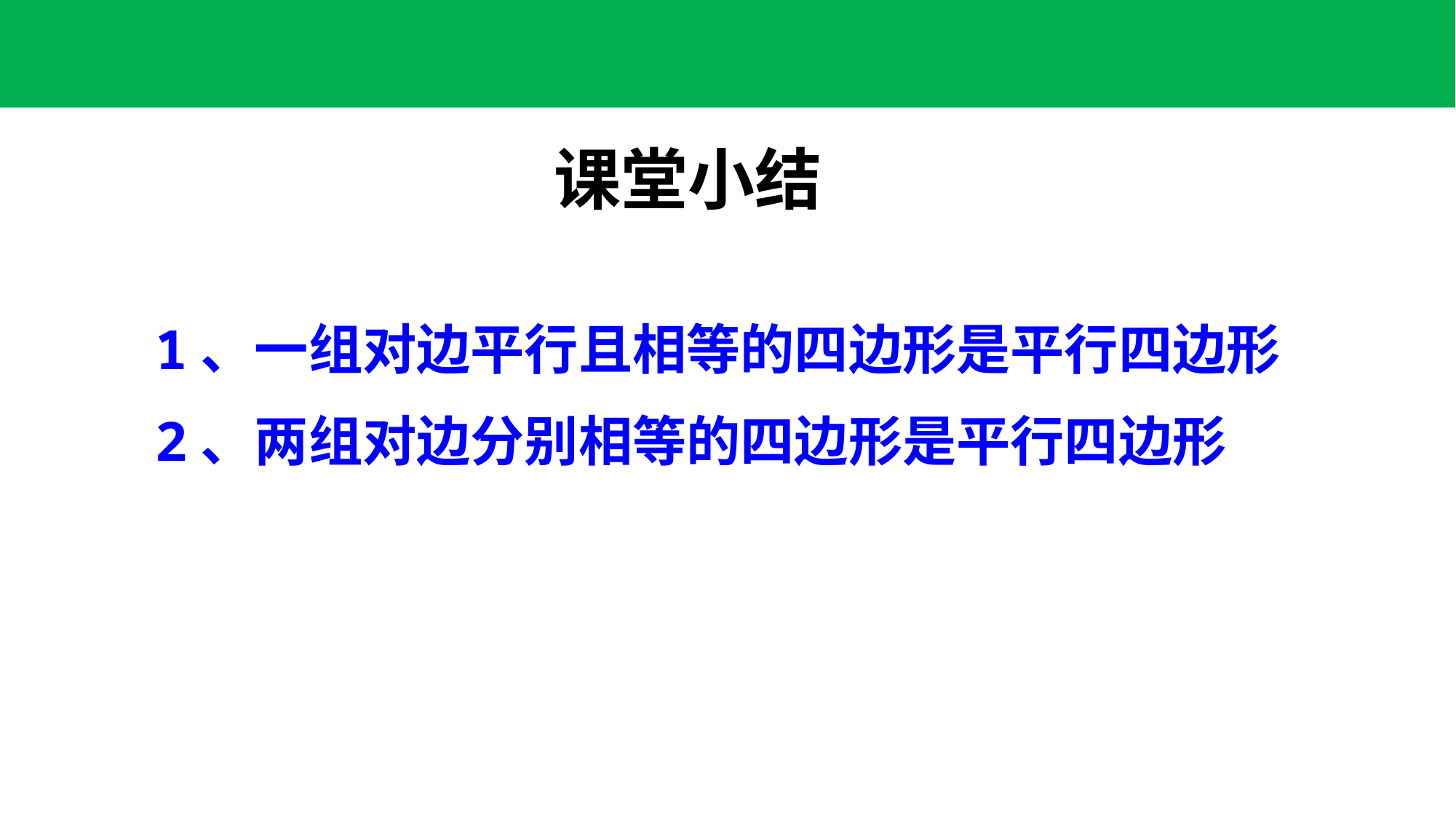

课堂小结
1、一组对边平行且相等的四边形是平行四边形
2、两组对边分别相等的四边形是平行四边形